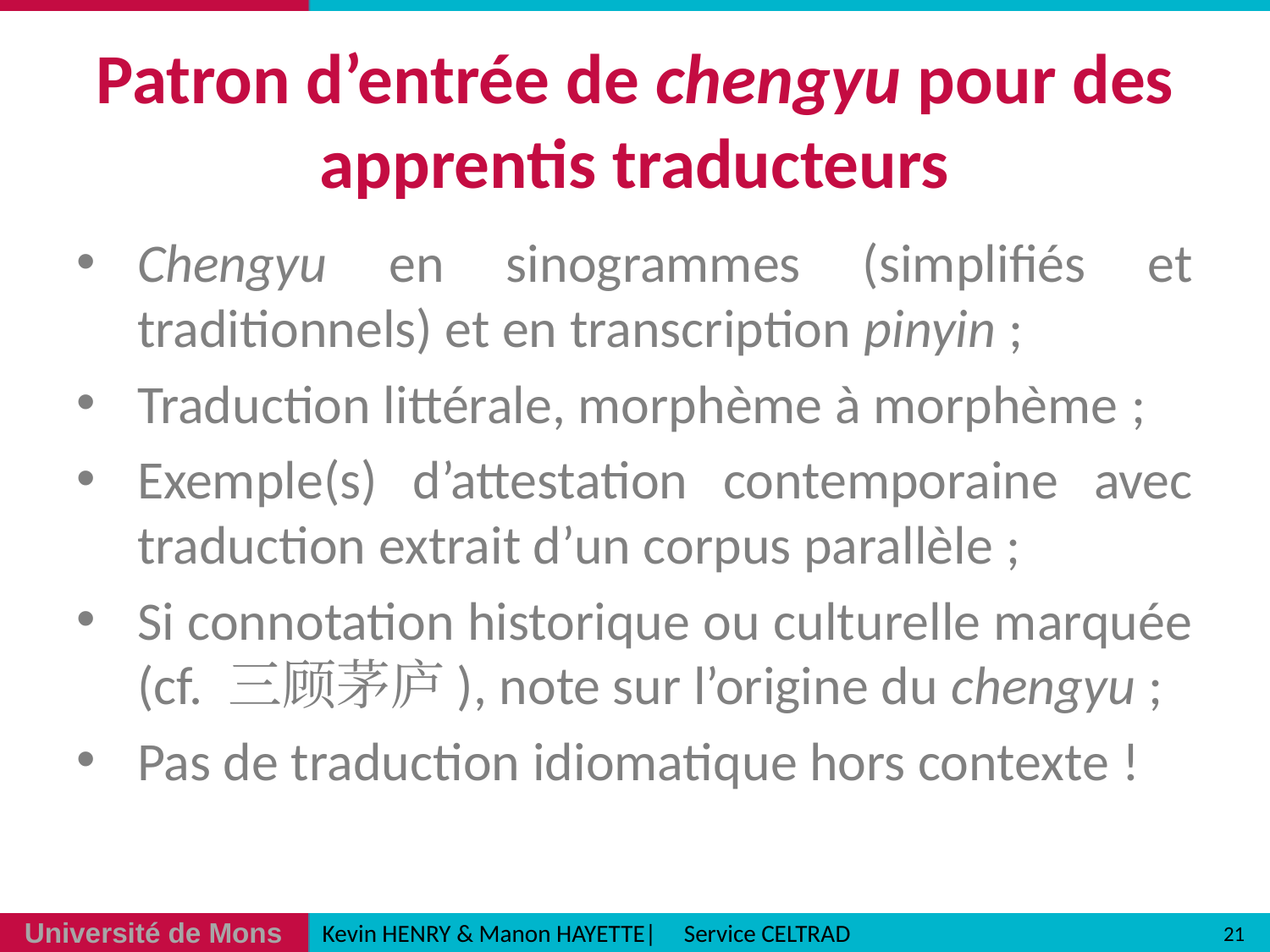

# Patron d’entrée de chengyu pour des apprentis traducteurs
Chengyu en sinogrammes (simplifiés et traditionnels) et en transcription pinyin ;
Traduction littérale, morphème à morphème ;
Exemple(s) d’attestation contemporaine avec traduction extrait d’un corpus parallèle ;
Si connotation historique ou culturelle marquée (cf. 三顾茅庐), note sur l’origine du chengyu ;
Pas de traduction idiomatique hors contexte !
21
Kevin HENRY & Manon HAYETTE|     Service CELTRAD